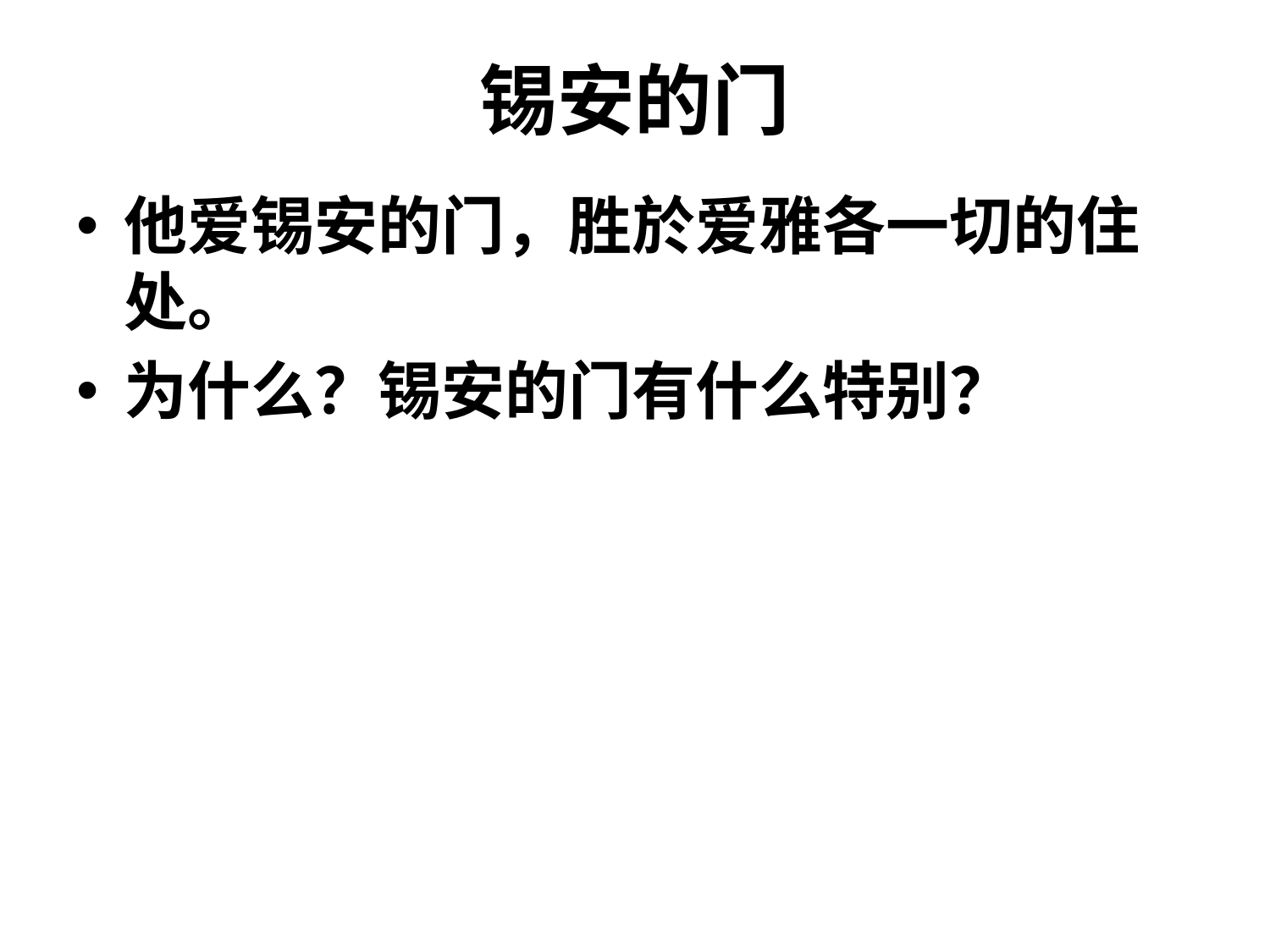

# 锡安的门
他爱锡安的门，胜於爱雅各一切的住处。
为什么？锡安的门有什么特别？